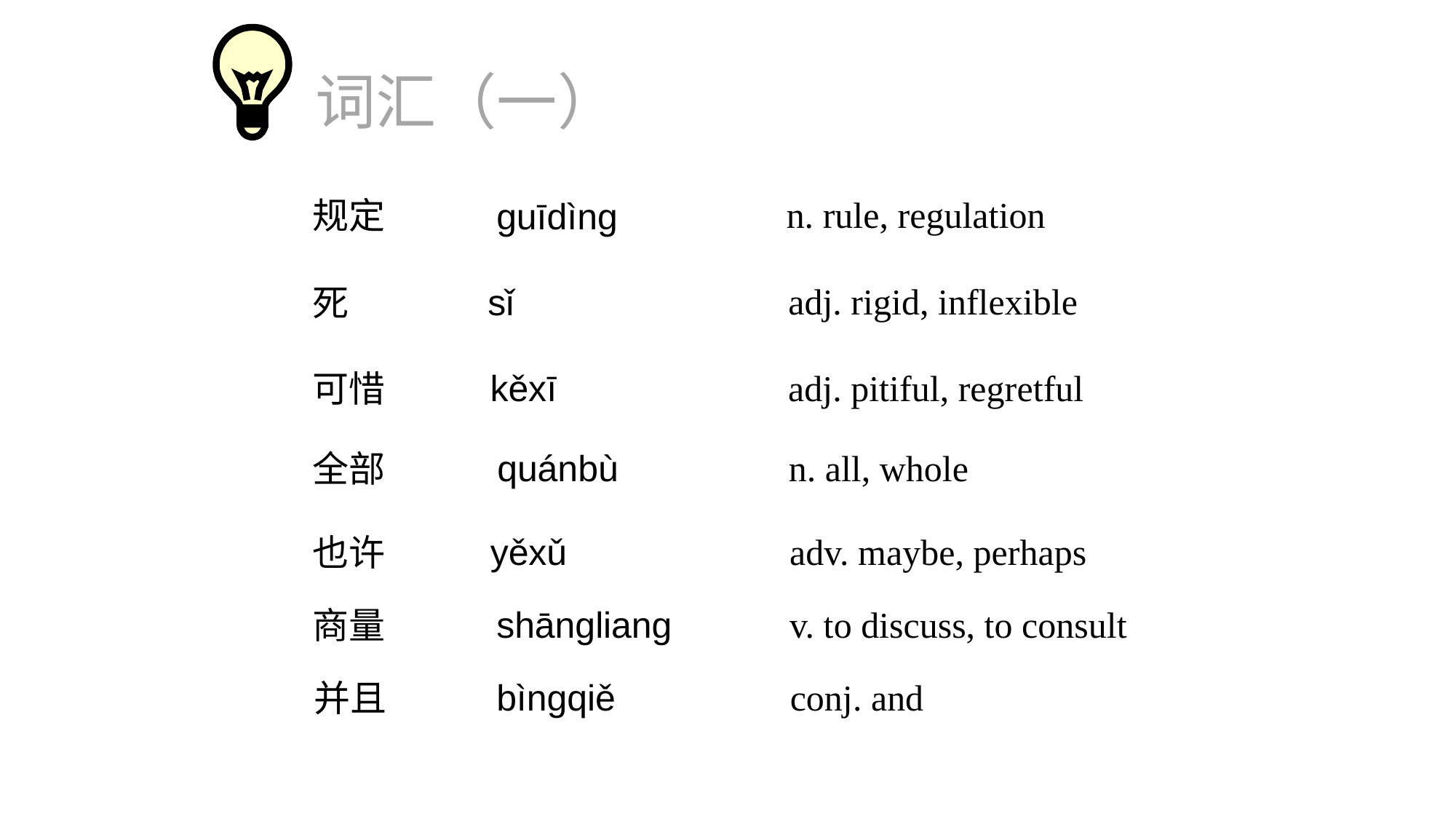

词汇（一）
n. rule, regulation
规定
guīdìng
adj. rigid, inflexible
sǐ
死
kěxī
adj. pitiful, regretful
可惜
quánbù
n. all, whole
全部
yěxǔ
adv. maybe, perhaps
也许
shāngliang
v. to discuss, to consult
商量
bìngqiě
conj. and
并且